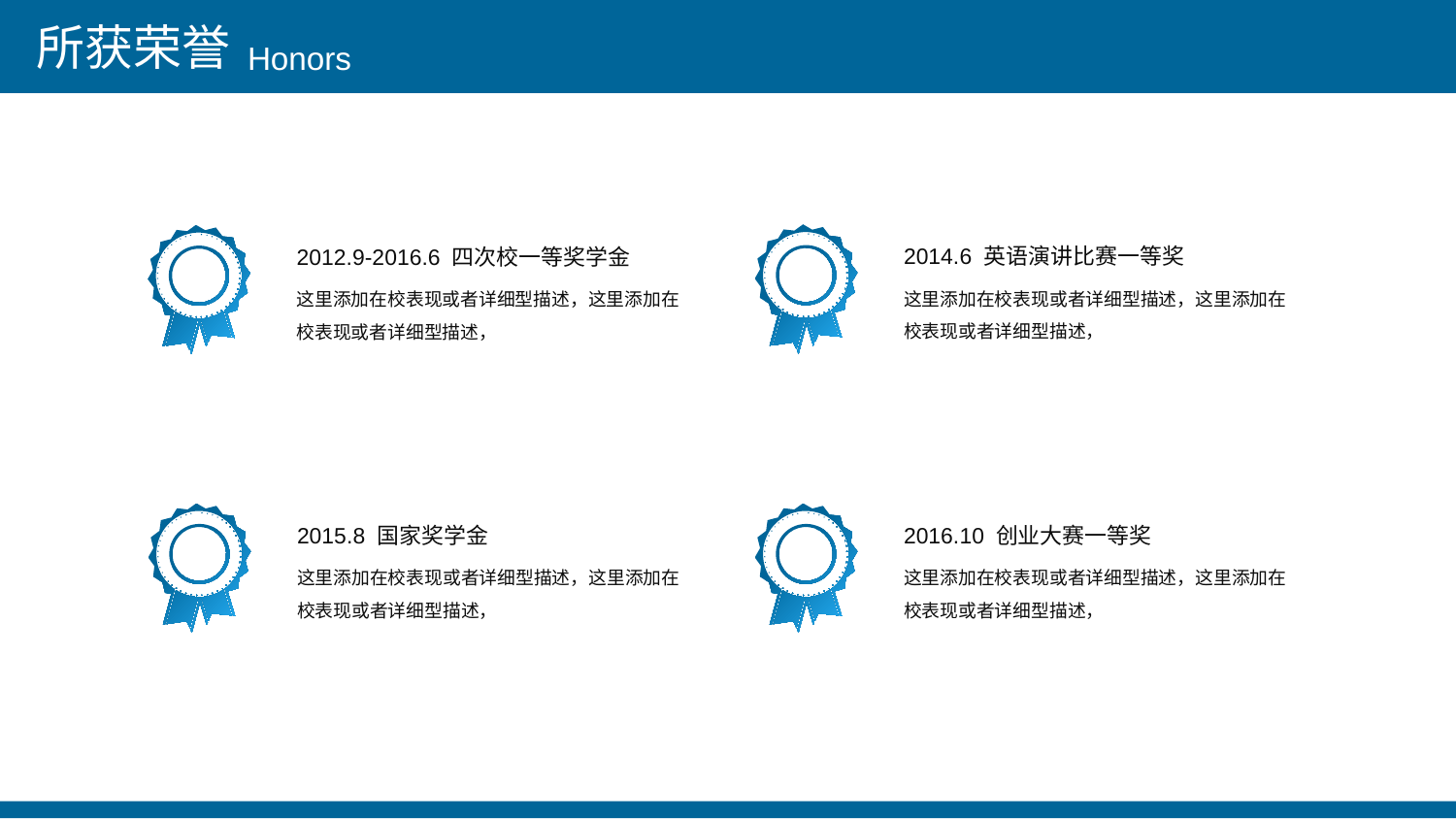

所获荣誉
Honors

2014.6 英语演讲比赛一等奖
这里添加在校表现或者详细型描述，这里添加在校表现或者详细型描述，

2012.9-2016.6 四次校一等奖学金
这里添加在校表现或者详细型描述，这里添加在校表现或者详细型描述，

2015.8 国家奖学金
这里添加在校表现或者详细型描述，这里添加在校表现或者详细型描述，

2016.10 创业大赛一等奖
这里添加在校表现或者详细型描述，这里添加在校表现或者详细型描述，